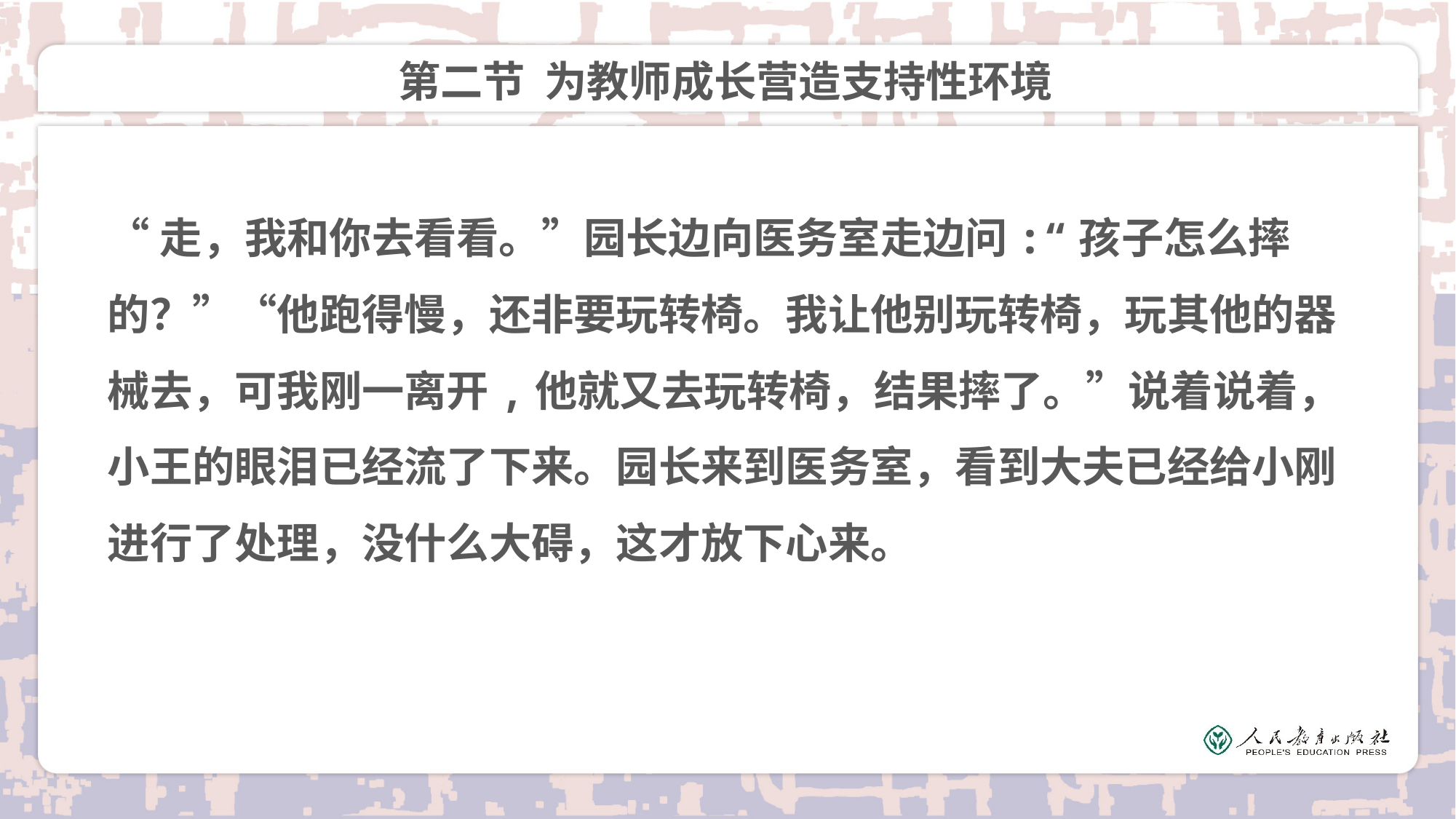

# 第二节  为教师成长营造支持性环境
“走，我和你去看看。”园长边向医务室走边问:“孩子怎么摔的？”“他跑得慢，还非要玩转椅。我让他别玩转椅，玩其他的器械去，可我刚一离开,他就又去玩转椅，结果摔了。”说着说着，小王的眼泪已经流了下来。园长来到医务室，看到大夫已经给小刚进行了处理，没什么大碍，这才放下心来。